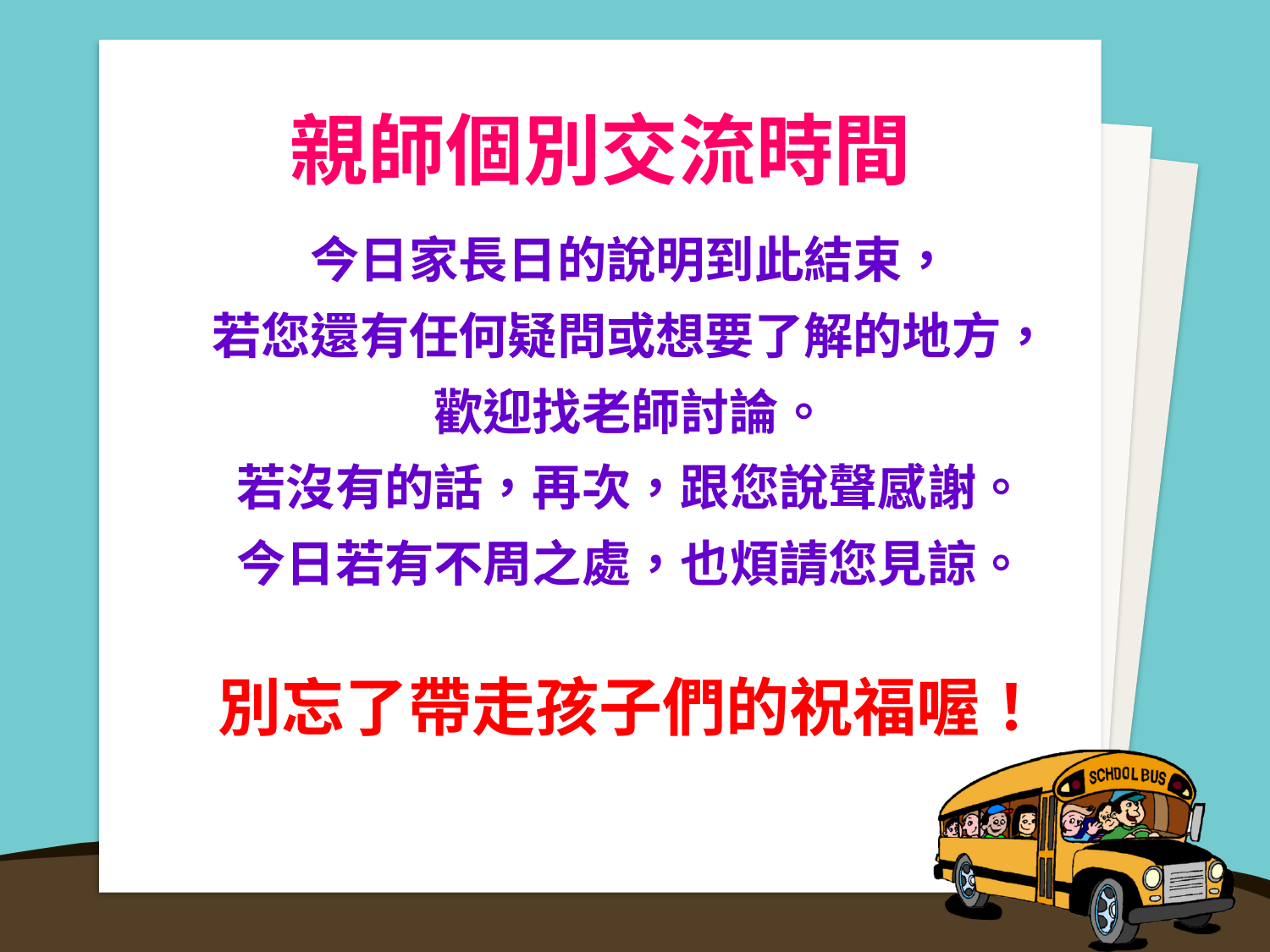

親師個別交流時間
今日家長日的說明到此結束，
若您還有任何疑問或想要了解的地方，
歡迎找老師討論。
若沒有的話，再次，跟您說聲感謝。
今日若有不周之處，也煩請您見諒。

別忘了帶走孩子們的祝福喔！